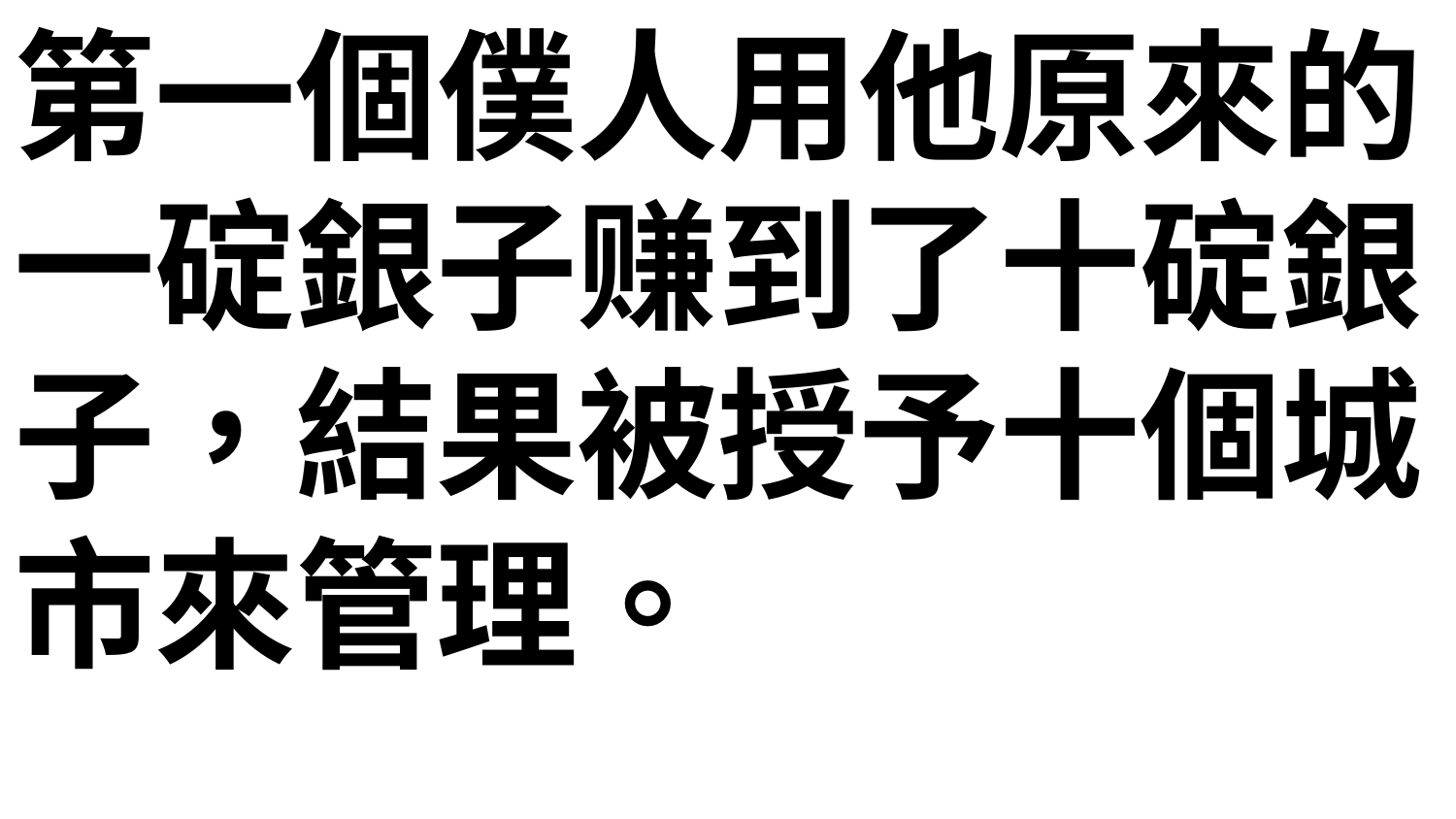

第一個僕人用他原來的一碇銀子赚到了十碇銀子，結果被授予十個城市來管理。